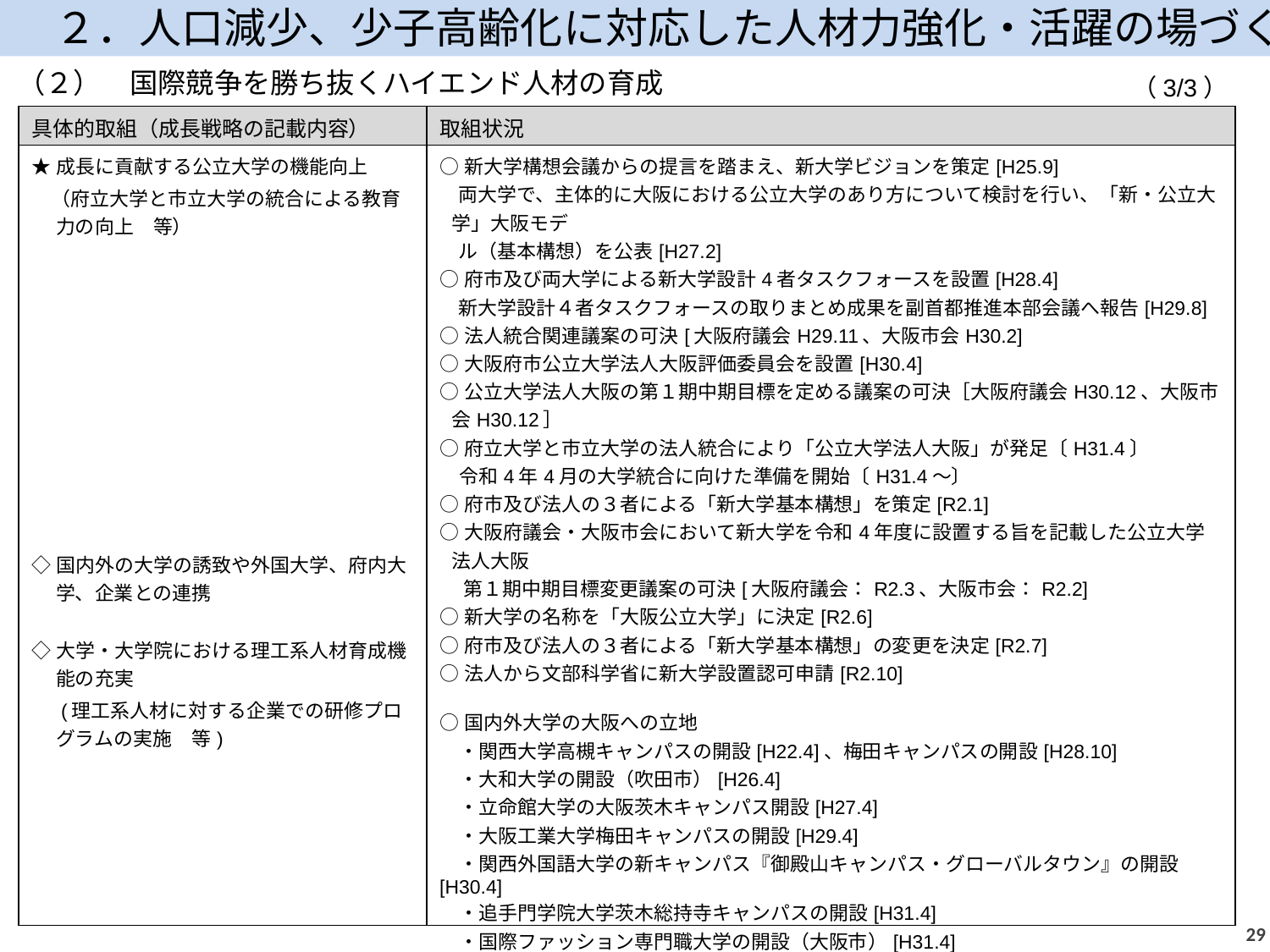

２．人口減少、少子高齢化に対応した人材力強化・活躍の場づくり
（２）　国際競争を勝ち抜くハイエンド人材の育成
（3/3）
| 具体的取組（成長戦略の記載内容） | 取組状況 |
| --- | --- |
| ★成長に貢献する公立大学の機能向上 　（府立大学と市立大学の統合による教育力の向上　等） ◇国内外の大学の誘致や外国大学、府内大学、企業との連携 ◇大学・大学院における理工系人材育成機能の充実 　 (理工系人材に対する企業での研修プログラムの実施　等) | ○新大学構想会議からの提言を踏まえ、新大学ビジョンを策定[H25.9] 両大学で、主体的に大阪における公立大学のあり方について検討を行い、「新・公立大学」大阪モデ ル（基本構想）を公表[H27.2] ○府市及び両大学による新大学設計4者タスクフォースを設置[H28.4] 新大学設計４者タスクフォースの取りまとめ成果を副首都推進本部会議へ報告[H29.8] ○法人統合関連議案の可決[大阪府議会H29.11、大阪市会H30.2] ○大阪府市公立大学法人大阪評価委員会を設置[H30.4] ○公立大学法人大阪の第１期中期目標を定める議案の可決［大阪府議会H30.12、大阪市会H30.12］ ○府立大学と市立大学の法人統合により「公立大学法人大阪」が発足〔H31.4〕 　令和4年4月の大学統合に向けた準備を開始〔H31.4～〕　　 ○府市及び法人の３者による「新大学基本構想」を策定[R2.1] ○大阪府議会・大阪市会において新大学を令和4年度に設置する旨を記載した公立大学法人大阪 　 第１期中期目標変更議案の可決[大阪府議会：R2.3、大阪市会：R2.2] ○新大学の名称を「大阪公立大学」に決定[R2.6] ○府市及び法人の３者による「新大学基本構想」の変更を決定[R2.7] ○法人から文部科学省に新大学設置認可申請[R2.10]　　　　　　　　　　 ○国内外大学の大阪への立地 　・関西大学高槻キャンパスの開設[H22.4]、梅田キャンパスの開設[H28.10] 　・大和大学の開設（吹田市）[H26.4] 　・立命館大学の大阪茨木キャンパス開設[H27.4] 　・大阪工業大学梅田キャンパスの開設[H29.4] 　・関西外国語大学の新キャンパス『御殿山キャンパス・グローバルタウン』の開設[H30.4] 　・追手門学院大学茨木総持寺キャンパスの開設[H31.4] 　・国際ファッション専門職大学の開設（大阪市）[H31.4] 　・桃山学院大学あべのＢＤＬ（ビジネスデザインラボ）開設[R2.8] |
29